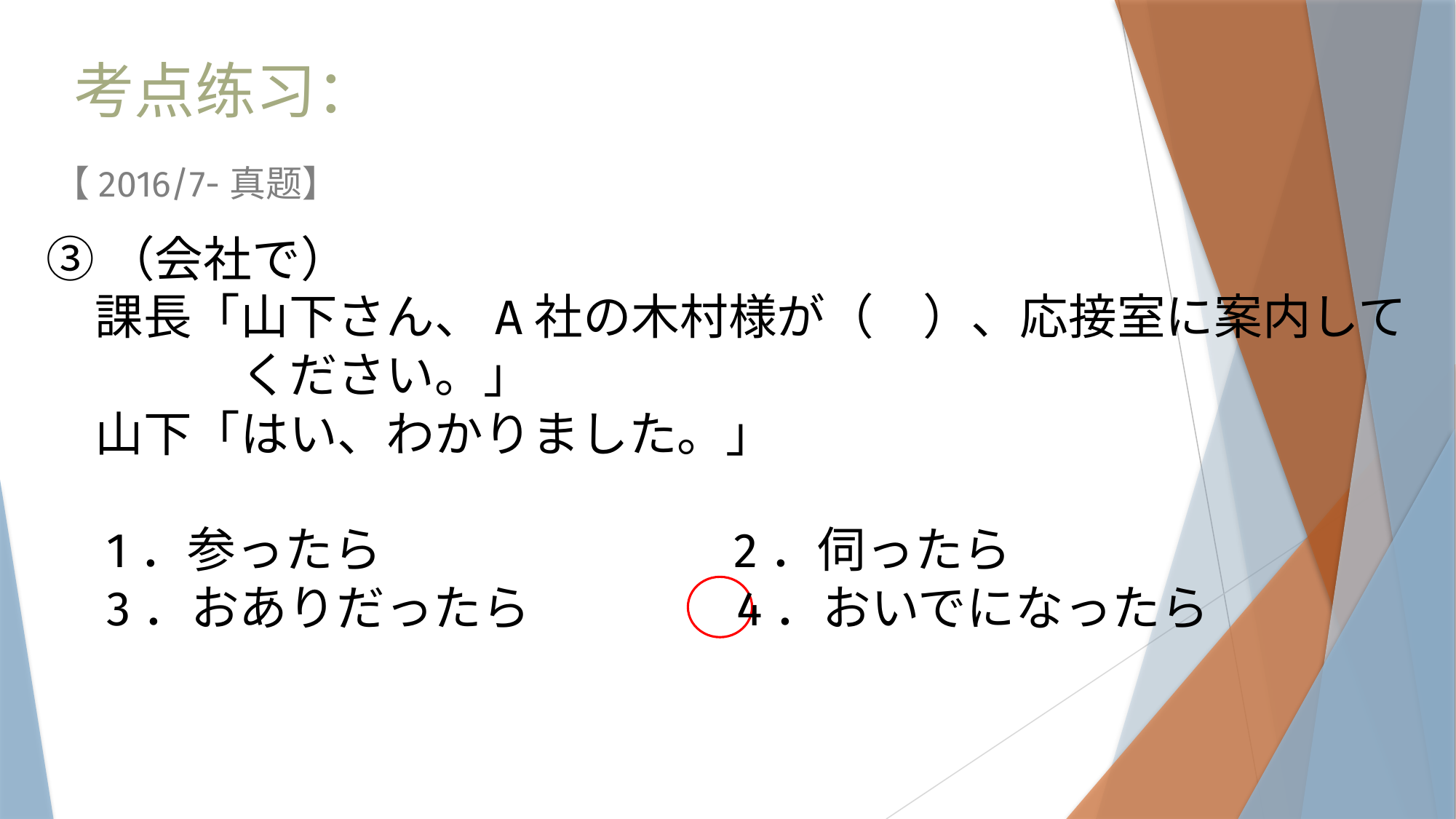

考点练习：
【2016/7-真题】
③（会社で）
　課長「山下さん、A社の木村様が（　）、応接室に案内して
　　　　ください。」
　山下「はい、わかりました。」

　1．参ったら　　　　　　　2．伺ったら
　3．おありだったら　　　　4．おいでになったら